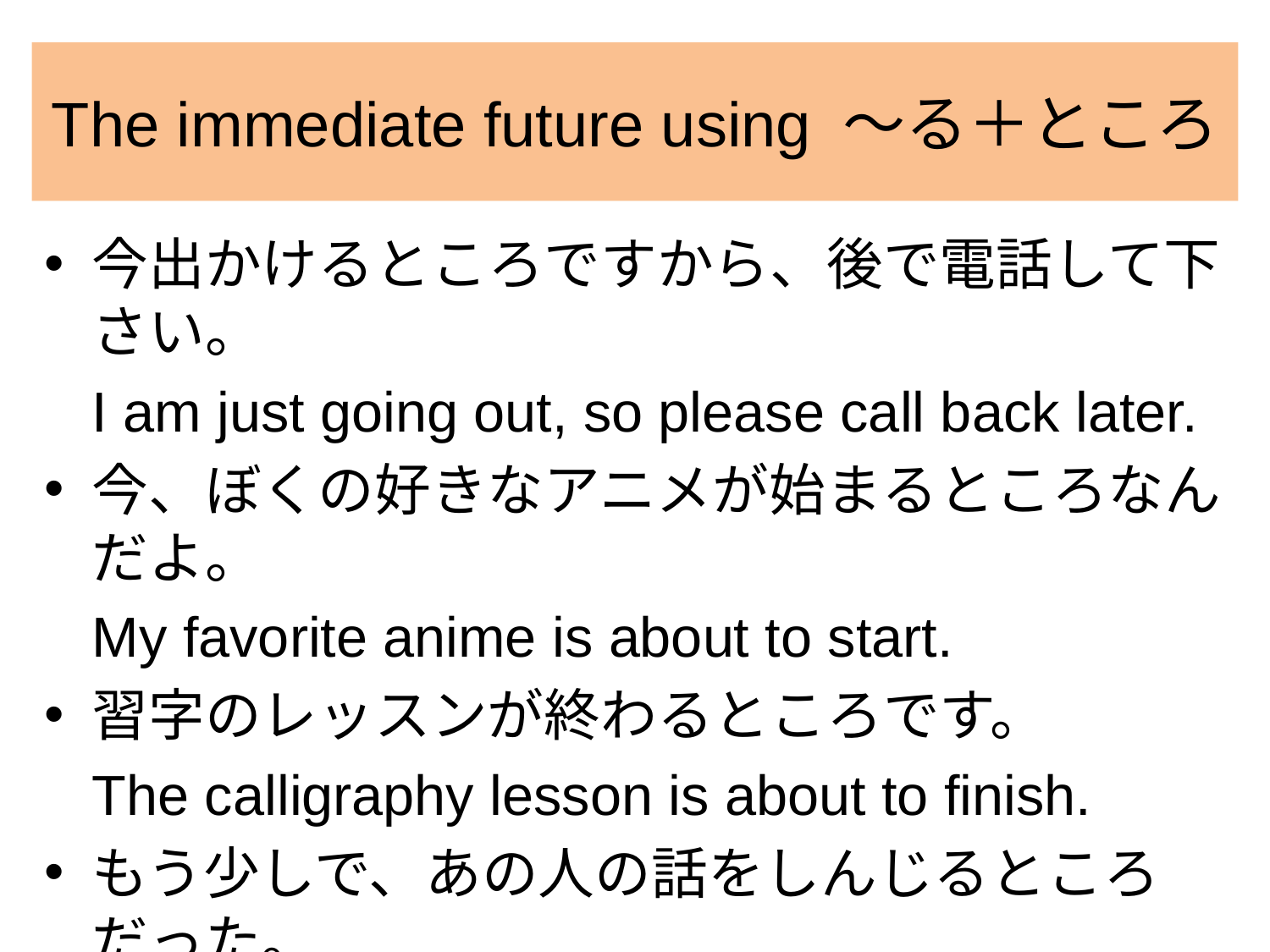

# The immediate future using 〜る＋ところ
今出かけるところですから、後で電話して下さい。
	I am just going out, so please call back later.
今、ぼくの好きなアニメが始まるところなんだよ。
	My favorite anime is about to start.
習字のレッスンが終わるところです。
	The calligraphy lesson is about to finish.
もう少しで、あの人の話をしんじるところだった。
	I was just about to believe what he said.